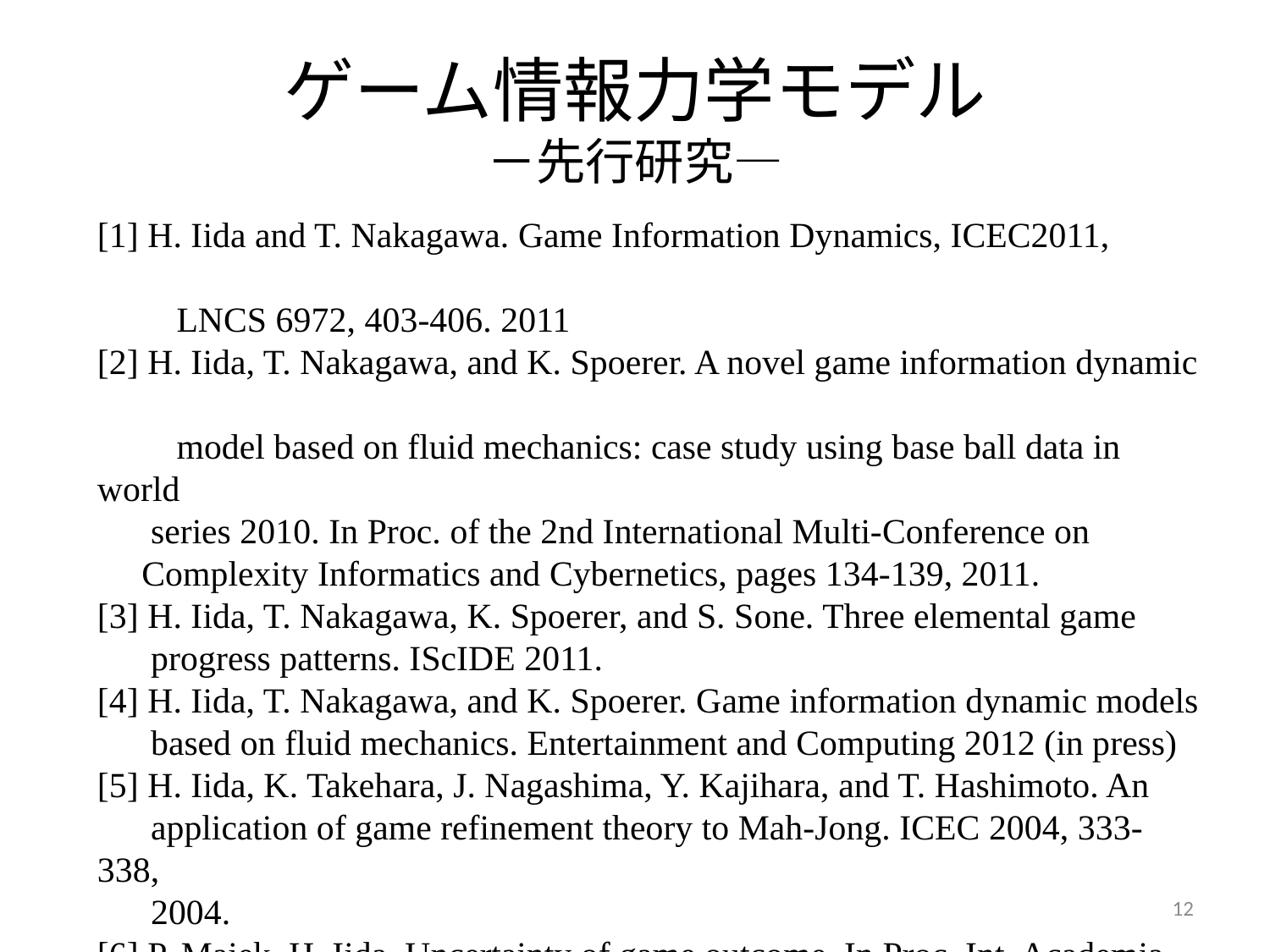

# ゲーム情報力学モデル －先行研究―
[1] H. Iida and T. Nakagawa. Game Information Dynamics, ICEC2011,
　　LNCS 6972, 403-406. 2011
[2] H. Iida, T. Nakagawa, and K. Spoerer. A novel game information dynamic
　　model based on fluid mechanics: case study using base ball data in world
      series 2010. In Proc. of the 2nd International Multi-Conference on
     Complexity Informatics and Cybernetics, pages 134-139, 2011.
[3] H. Iida, T. Nakagawa, K. Spoerer, and S. Sone. Three elemental game
      progress patterns. IScIDE 2011.
[4] H. Iida, T. Nakagawa, and K. Spoerer. Game information dynamic models
      based on fluid mechanics. Entertainment and Computing 2012 (in press)
[5] H. Iida, K. Takehara, J. Nagashima, Y. Kajihara, and T. Hashimoto. An
      application of game refinement theory to Mah-Jong. ICEC 2004, 333-338,
      2004.
[6] P. Majek, H. Iida. Uncertainty of game outcome. In Proc. Int. Academia,
      Hungary, 171-180, 2004
12